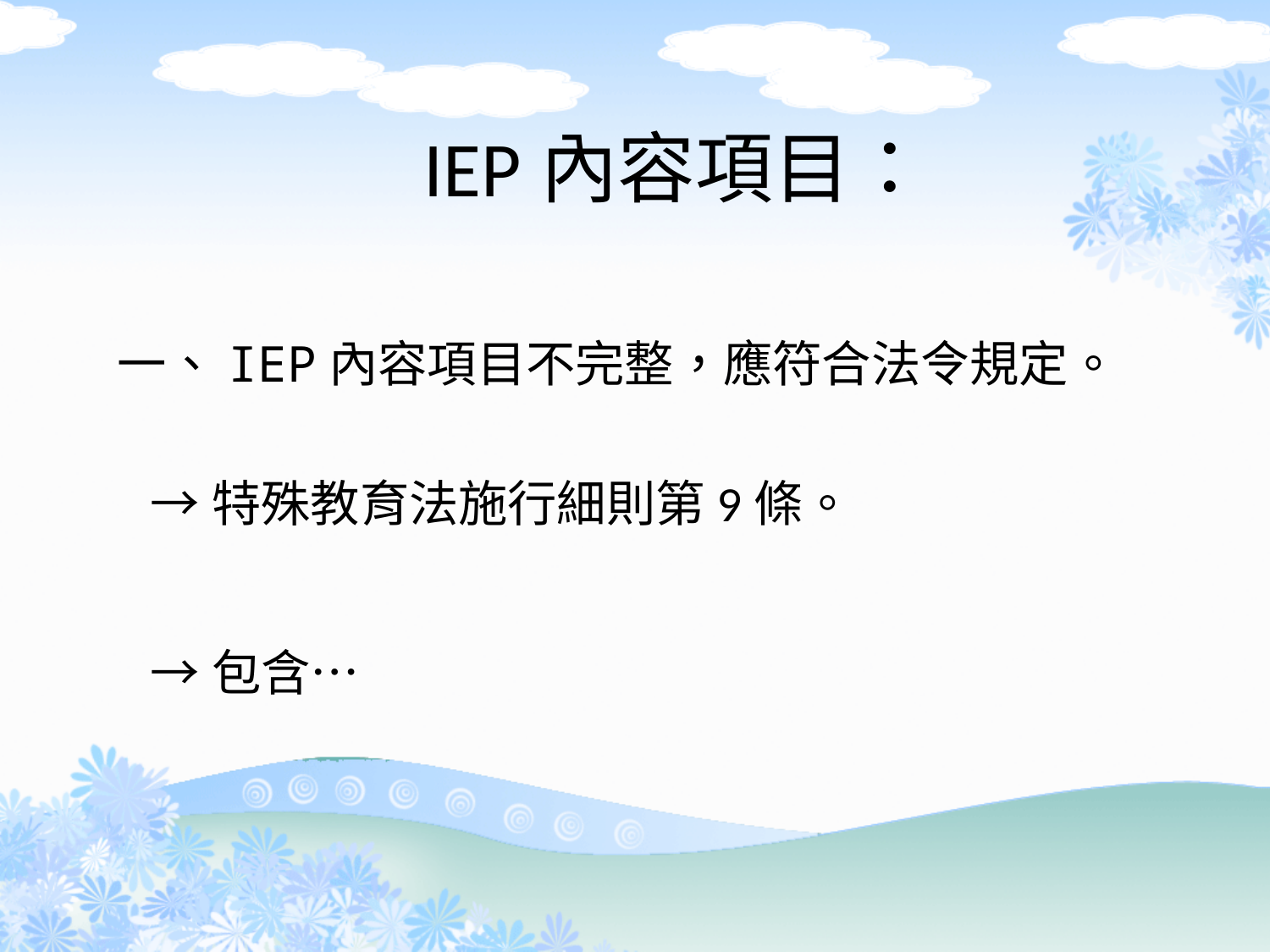

# IEP內容項目：
一、IEP內容項目不完整，應符合法令規定。

   →特殊教育法施行細則第9條。

   →包含…